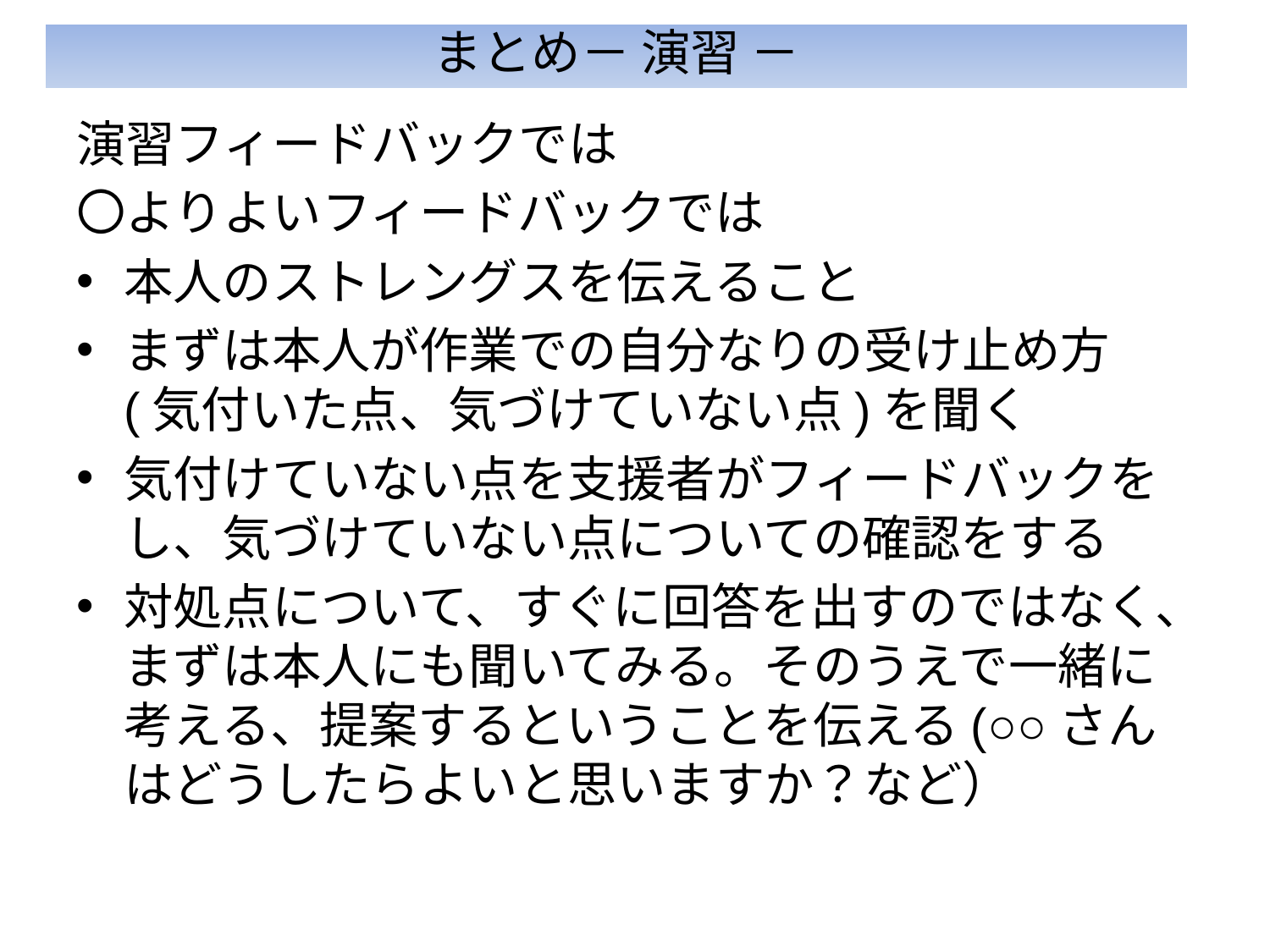

まとめ－ 演習 －
演習フィードバックでは
〇よりよいフィードバックでは
本人のストレングスを伝えること
まずは本人が作業での自分なりの受け止め方(気付いた点、気づけていない点)を聞く
気付けていない点を支援者がフィードバックをし、気づけていない点についての確認をする
対処点について、すぐに回答を出すのではなく、まずは本人にも聞いてみる。そのうえで一緒に考える、提案するということを伝える(○○さんはどうしたらよいと思いますか？など）